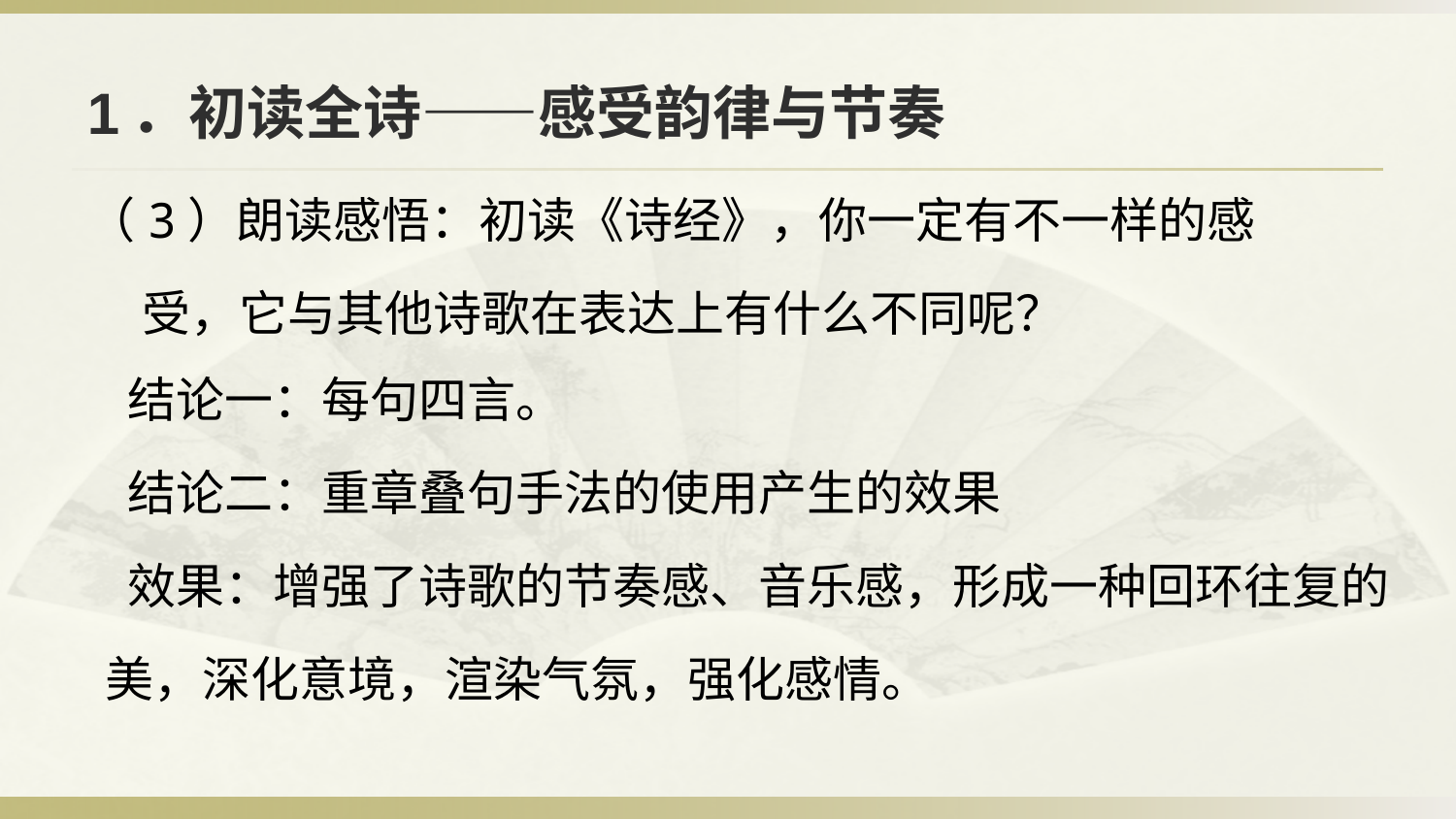

# 1．初读全诗——感受韵律与节奏
（3）朗读感悟：初读《诗经》，你一定有不一样的感受，它与其他诗歌在表达上有什么不同呢？

 结论一：每句四言。
 结论二：重章叠句手法的使用产生的效果
 效果：增强了诗歌的节奏感、音乐感，形成一种回环往复的美，深化意境，渲染气氛，强化感情。